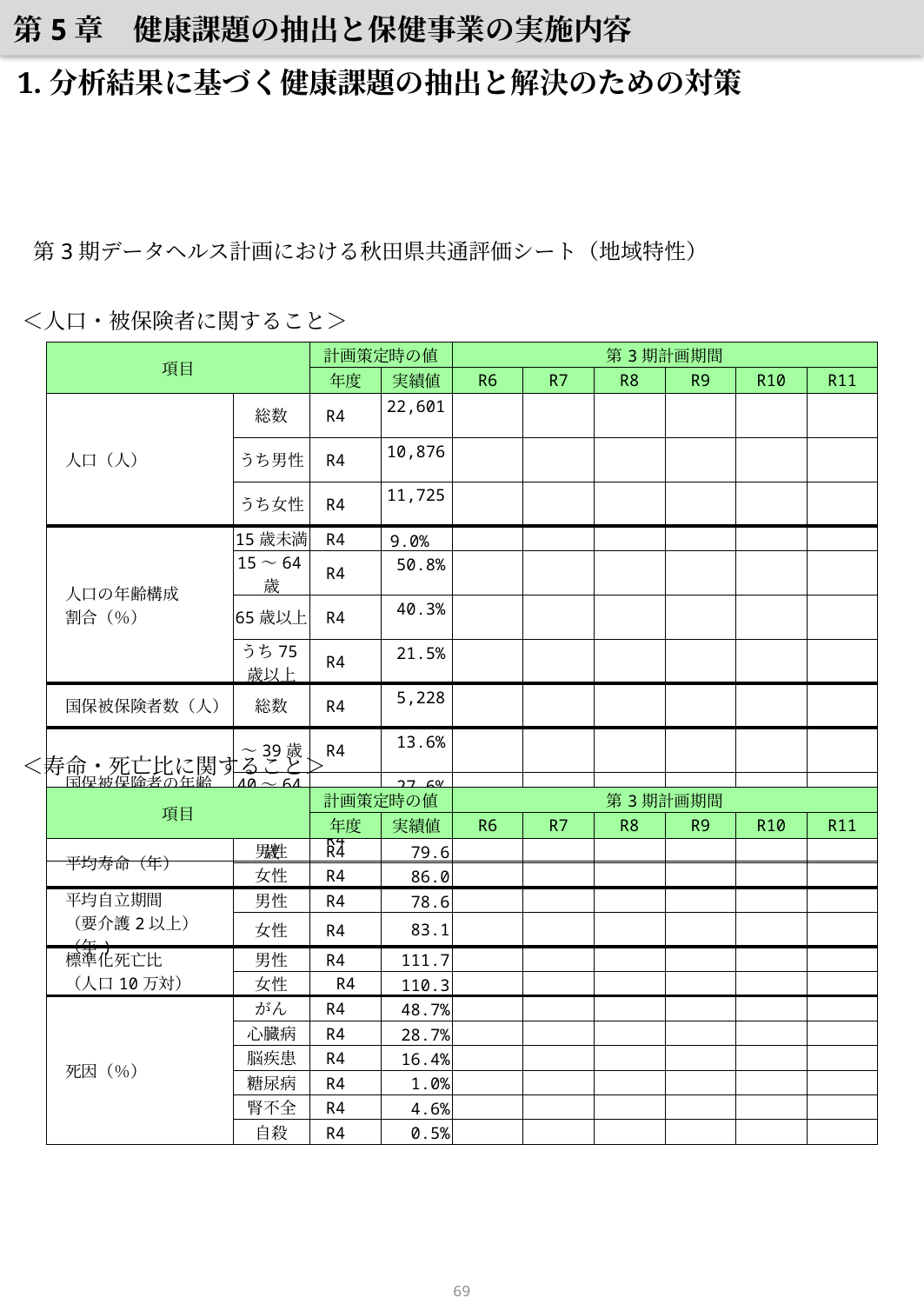

第5章　健康課題の抽出と保健事業の実施内容
1.分析結果に基づく健康課題の抽出と解決のための対策
第3期データヘルス計画における秋田県共通評価シート（地域特性）
＜人口・被保険者に関すること＞
| 項目 |  | 計画策定時の値 |  | 第3期計画期間 |  |  |  |  |  |
| --- | --- | --- | --- | --- | --- | --- | --- | --- | --- |
|  |  | 年度 | 実績値 | R6 | R7 | R8 | R9 | R10 | R11 |
| 人口（人） | 総数 | R4 | 22,601 |  |  |  |  |  |  |
|  | うち男性 | R4 | 10,876 |  |  |  |  |  |  |
|  | うち女性 | R4 | 11,725 |  |  |  |  |  |  |
| 人口の年齢構成 割合（％） | 15歳未満 | R4 | 9.0% |  |  |  |  |  |  |
|  | 15～64歳 | R4 | 50.8% |  |  |  |  |  |  |
|  | 65歳以上 | R4 | 40.3% |  |  |  |  |  |  |
|  | うち75歳以上 | R4 | 21.5% |  |  |  |  |  |  |
| 国保被保険者数（人） | 総数 | R4 | 5,228 |  |  |  |  |  |  |
| 国保被保険者の年齢 構成割合（％） | ～39歳 | R4 | 13.6% |  |  |  |  |  |  |
|  | 40～64歳 | R4 | 27.6% |  |  |  |  |  |  |
|  | 65～74歳 | R4 | 58.8% |  |  |  |  |  |  |
＜寿命・死亡比に関すること＞
| 項目 |  | 計画策定時の値 |  | 第3期計画期間 |  |  |  |  |  |
| --- | --- | --- | --- | --- | --- | --- | --- | --- | --- |
|  |  | 年度 | 実績値 | R6 | R7 | R8 | R9 | R10 | R11 |
| 平均寿命（年） | 男性 | R4 | 79.6 |  |  |  |  |  |  |
|  | 女性 | R4 | 86.0 |  |  |  |  |  |  |
| 平均自立期間 （要介護2以上）（年) | 男性 | R4 | 78.6 |  |  |  |  |  |  |
|  | 女性 | R4 | 83.1 |  |  |  |  |  |  |
| 標準化死亡比 （人口10万対） | 男性 | R4 | 111.7 |  |  |  |  |  |  |
|  | 女性 | R4 | 110.3 |  |  |  |  |  |  |
| 死因（％） | がん | R4 | 48.7% |  |  |  |  |  |  |
|  | 心臓病 | R4 | 28.7% |  |  |  |  |  |  |
|  | 脳疾患 | R4 | 16.4% |  |  |  |  |  |  |
|  | 糖尿病 | R4 | 1.0% |  |  |  |  |  |  |
|  | 腎不全 | R4 | 4.6% |  |  |  |  |  |  |
|  | 自殺 | R4 | 0.5% |  |  |  |  |  |  |
69